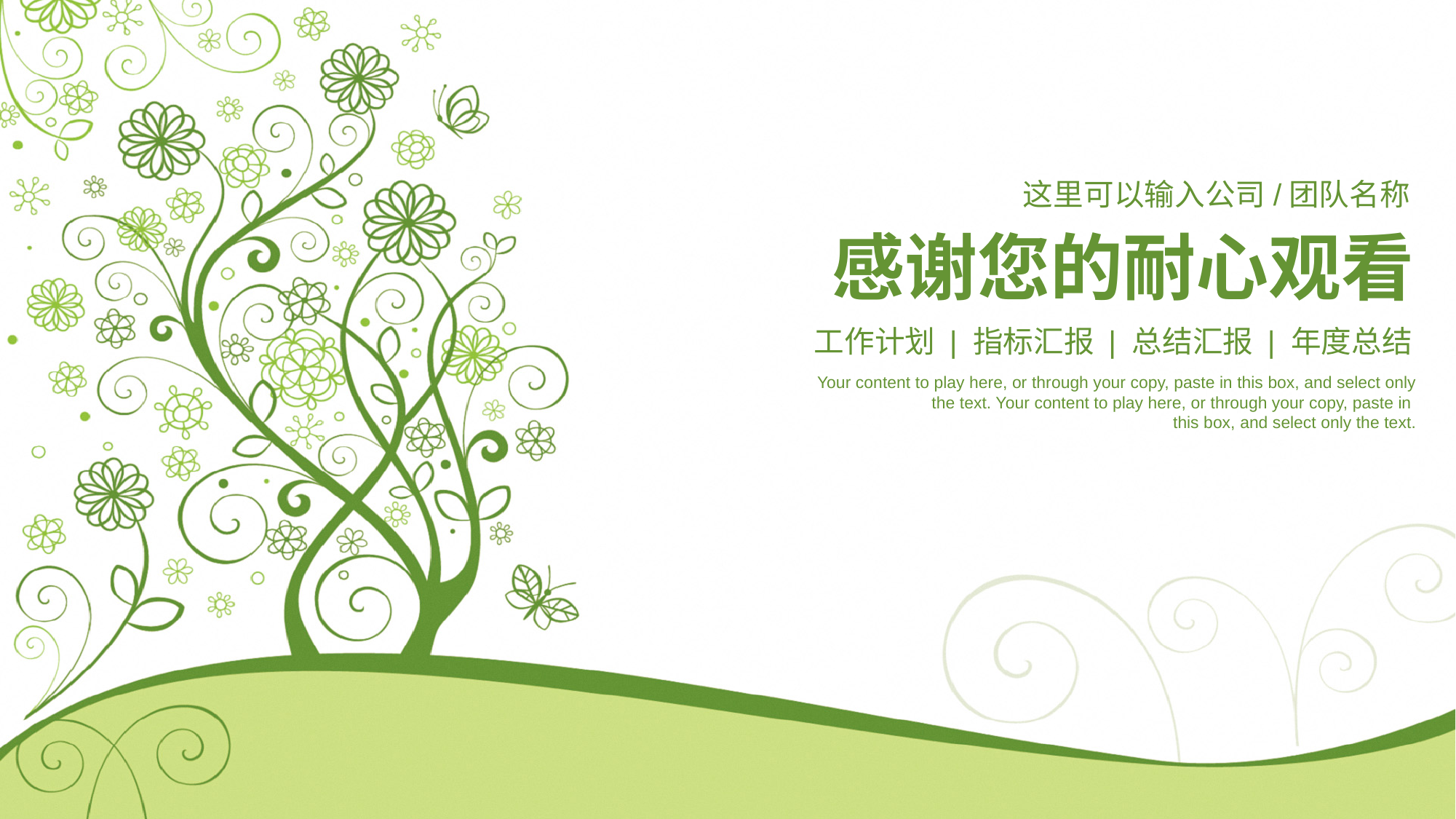

这里可以输入公司/团队名称
感谢您的耐心观看
工作计划 | 指标汇报 | 总结汇报 | 年度总结
Your content to play here, or through your copy, paste in this box, and select only the text. Your content to play here, or through your copy, paste in
this box, and select only the text.